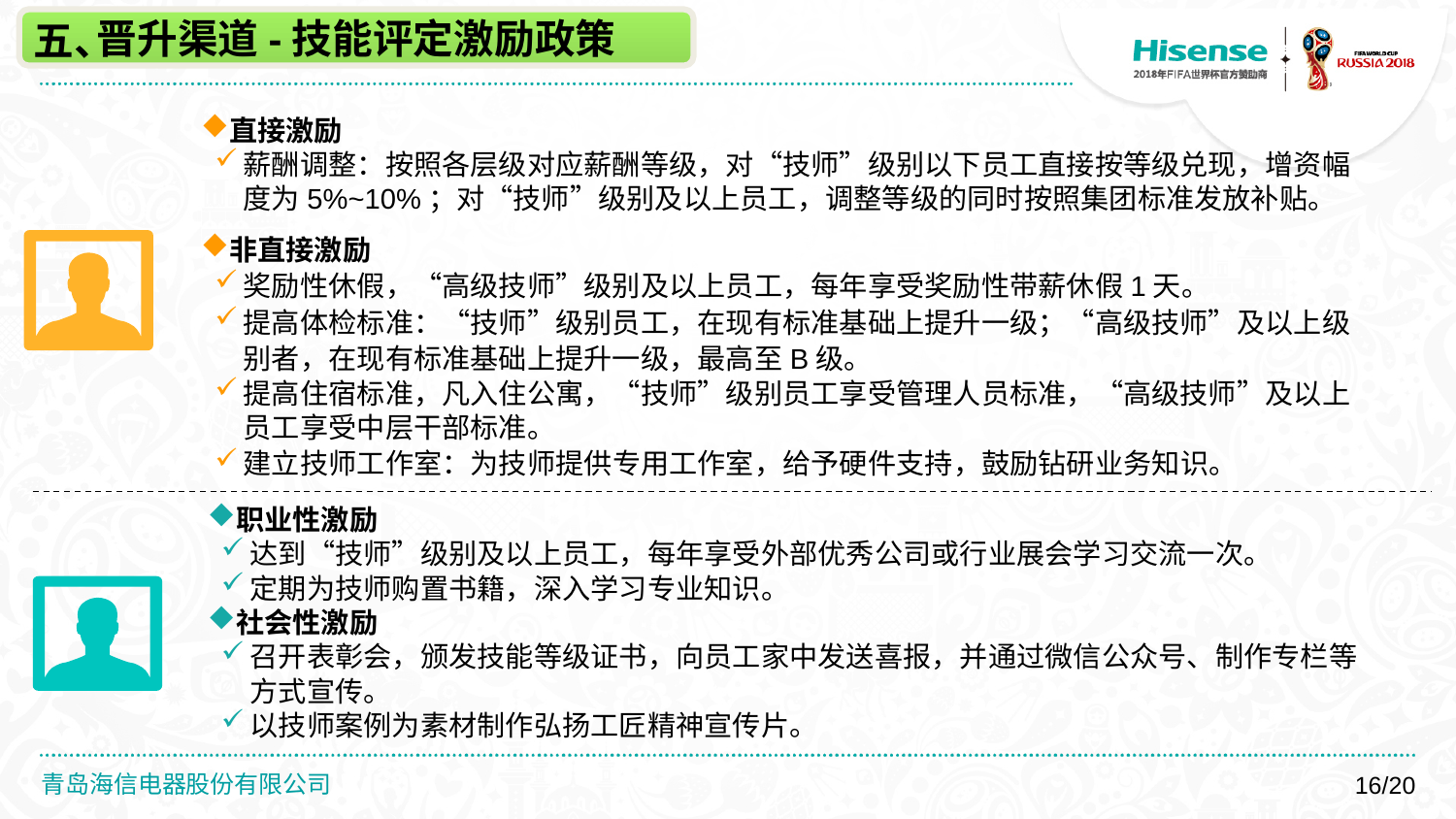

五、
晋升渠道-技能评定激励政策
直接激励
薪酬调整：按照各层级对应薪酬等级，对“技师”级别以下员工直接按等级兑现，增资幅度为5%~10%；对“技师”级别及以上员工，调整等级的同时按照集团标准发放补贴。
非直接激励
奖励性休假，“高级技师”级别及以上员工，每年享受奖励性带薪休假1天。
提高体检标准：“技师”级别员工，在现有标准基础上提升一级；“高级技师”及以上级别者，在现有标准基础上提升一级，最高至B级。
提高住宿标准，凡入住公寓，“技师”级别员工享受管理人员标准，“高级技师”及以上员工享受中层干部标准。
建立技师工作室：为技师提供专用工作室，给予硬件支持，鼓励钻研业务知识。

职业性激励
达到“技师”级别及以上员工，每年享受外部优秀公司或行业展会学习交流一次。
定期为技师购置书籍，深入学习专业知识。
社会性激励
召开表彰会，颁发技能等级证书，向员工家中发送喜报，并通过微信公众号、制作专栏等方式宣传。
以技师案例为素材制作弘扬工匠精神宣传片。

16/20